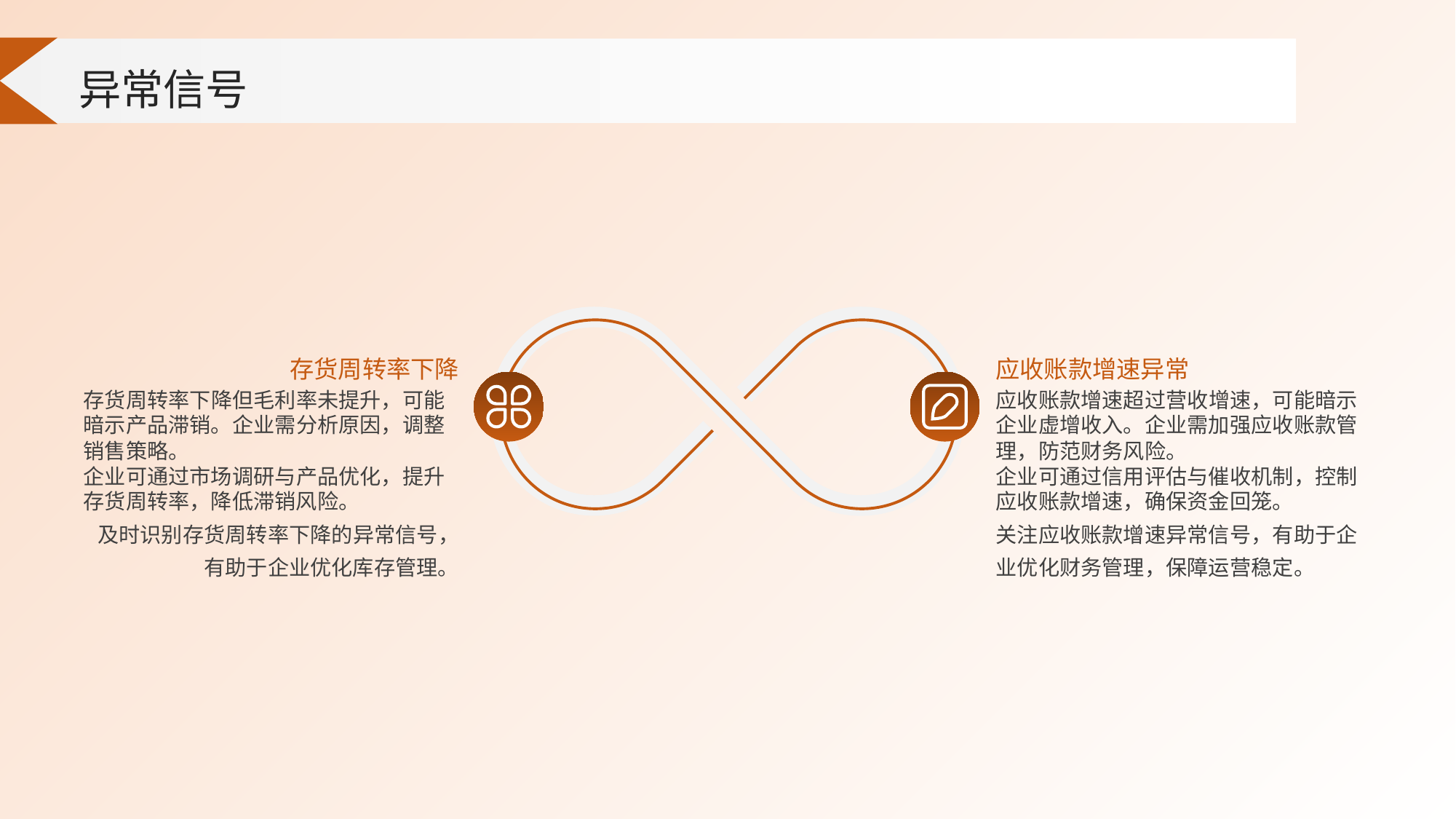

异常信号

应收账款增速异常
存货周转率下降

存货周转率下降但毛利率未提升，可能暗示产品滞销。企业需分析原因，调整销售策略。
企业可通过市场调研与产品优化，提升存货周转率，降低滞销风险。
及时识别存货周转率下降的异常信号，有助于企业优化库存管理。
应收账款增速超过营收增速，可能暗示企业虚增收入。企业需加强应收账款管理，防范财务风险。
企业可通过信用评估与催收机制，控制应收账款增速，确保资金回笼。
关注应收账款增速异常信号，有助于企业优化财务管理，保障运营稳定。